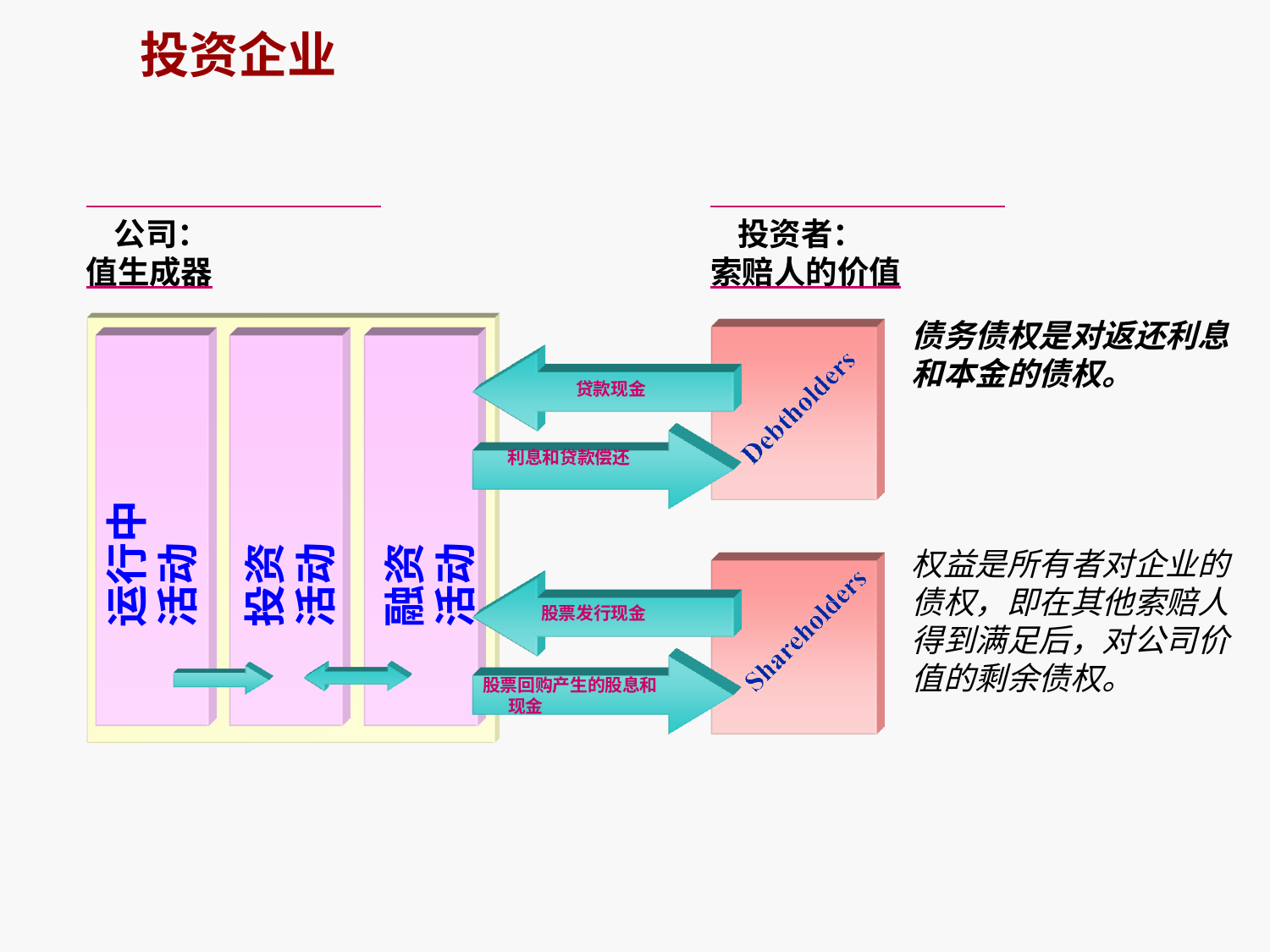

# 投资企业

公司：
值生成器
投资者：
索赔人的价值
债务债权是对返还利息和本金的债权。

贷款现金

运行中
活动
融资
活动
利息和贷款偿还
投资
活动
权益是所有者对企业的债权，即在其他索赔人得到满足后，对公司价值的剩余债权。

股票发行现金

股票回购产生的股息和现金